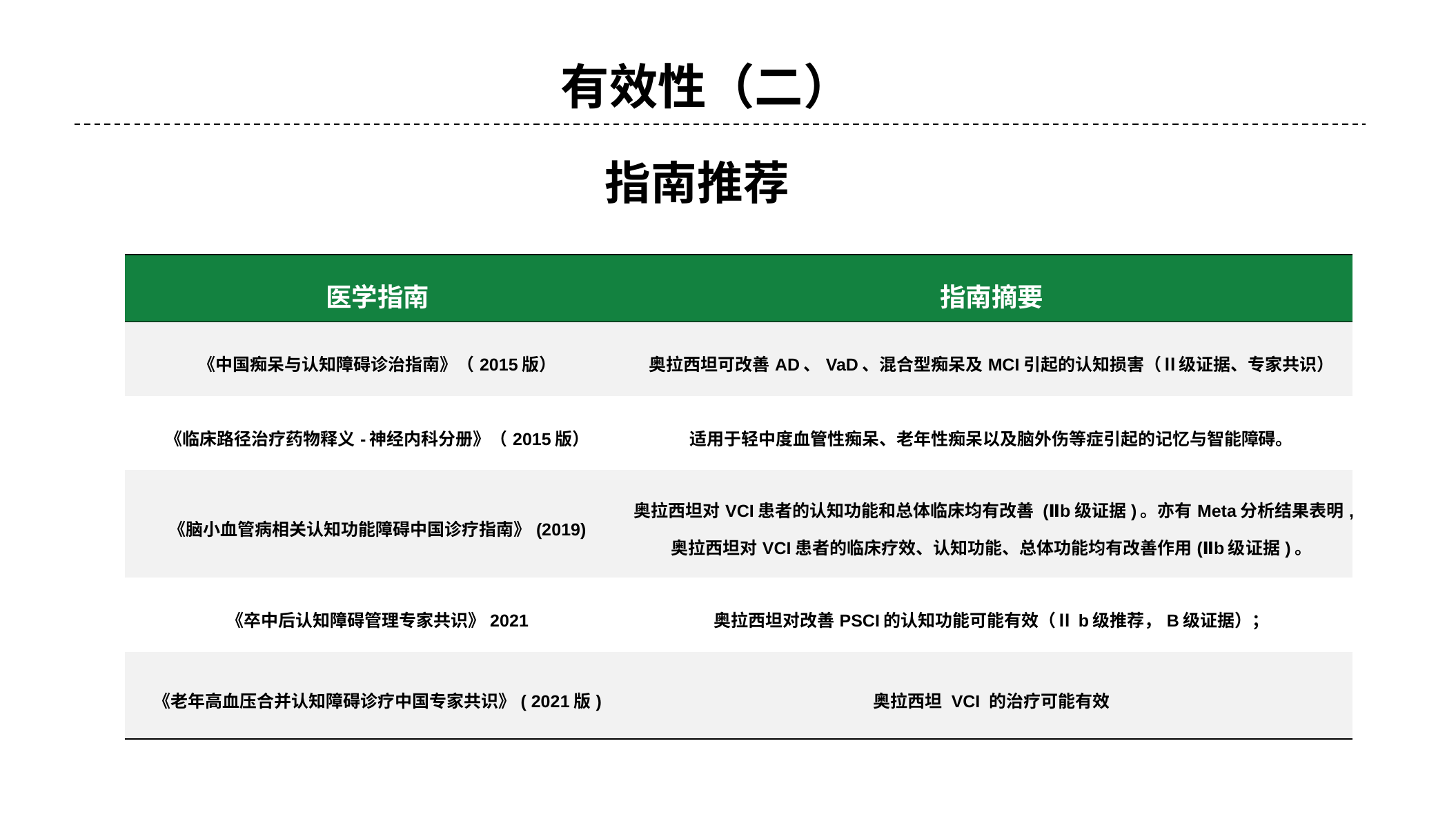

#
有效性（二）
指南推荐
| 医学指南 | 指南摘要 |
| --- | --- |
| 《中国痴呆与认知障碍诊治指南》（2015版） | 奥拉西坦可改善AD、VaD、混合型痴呆及MCI引起的认知损害（Ⅱ级证据、专家共识） |
| 《临床路径治疗药物释义-神经内科分册》（2015版） | 适用于轻中度血管性痴呆、老年性痴呆以及脑外伤等症引起的记忆与智能障碍。 |
| 《脑小血管病相关认知功能障碍中国诊疗指南》(2019) | 奥拉西坦对VCI患者的认知功能和总体临床均有改善 (Ⅱb级证据)。亦有Meta分析结果表明,奥拉西坦对VCI患者的临床疗效、认知功能、总体功能均有改善作用(Ⅱb级证据)。 |
| 《卒中后认知障碍管理专家共识》2021 | 奥拉西坦对改善PSCI的认知功能可能有效（Ⅱb级推荐，B级证据）； |
| 《老年高血压合并认知障碍诊疗中国专家共识》( 2021版) | 奥拉西坦 VCI 的治疗可能有效 |